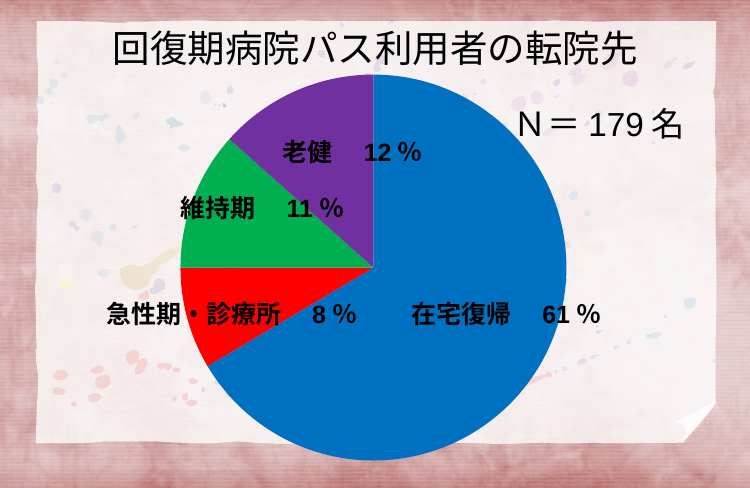

# 回復期病院パス利用者の転院先

### Chart

| Category |  |
|---|---|
Ｎ＝179名
老健　12％
維持期　11％
急性期・診療所　8％
在宅復帰　61％